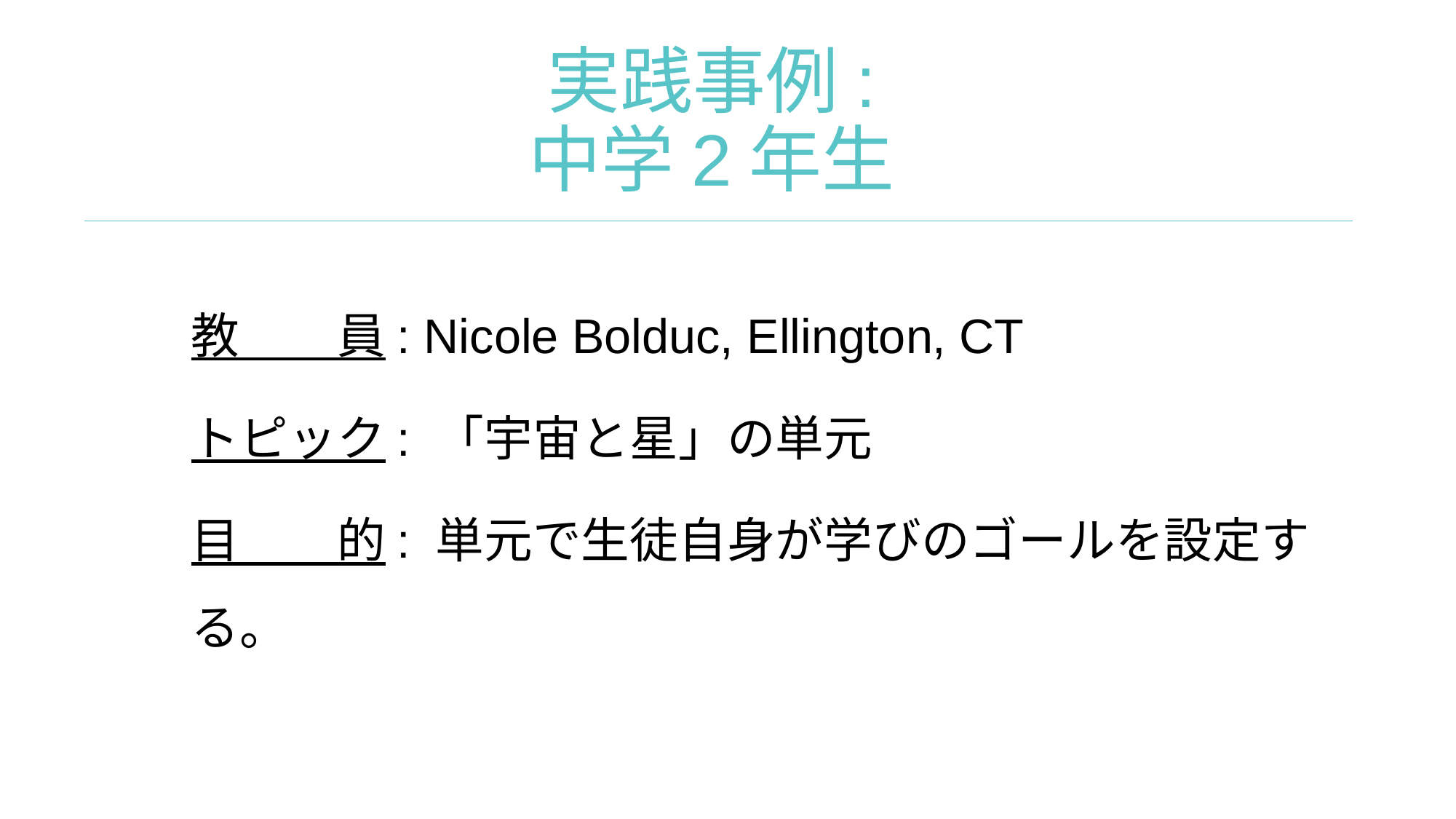

# 実践事例: 中学2年生
教　　員: Nicole Bolduc, Ellington, CT
トピック: 「宇宙と星」の単元
目　　的: 単元で生徒自身が学びのゴールを設定する。